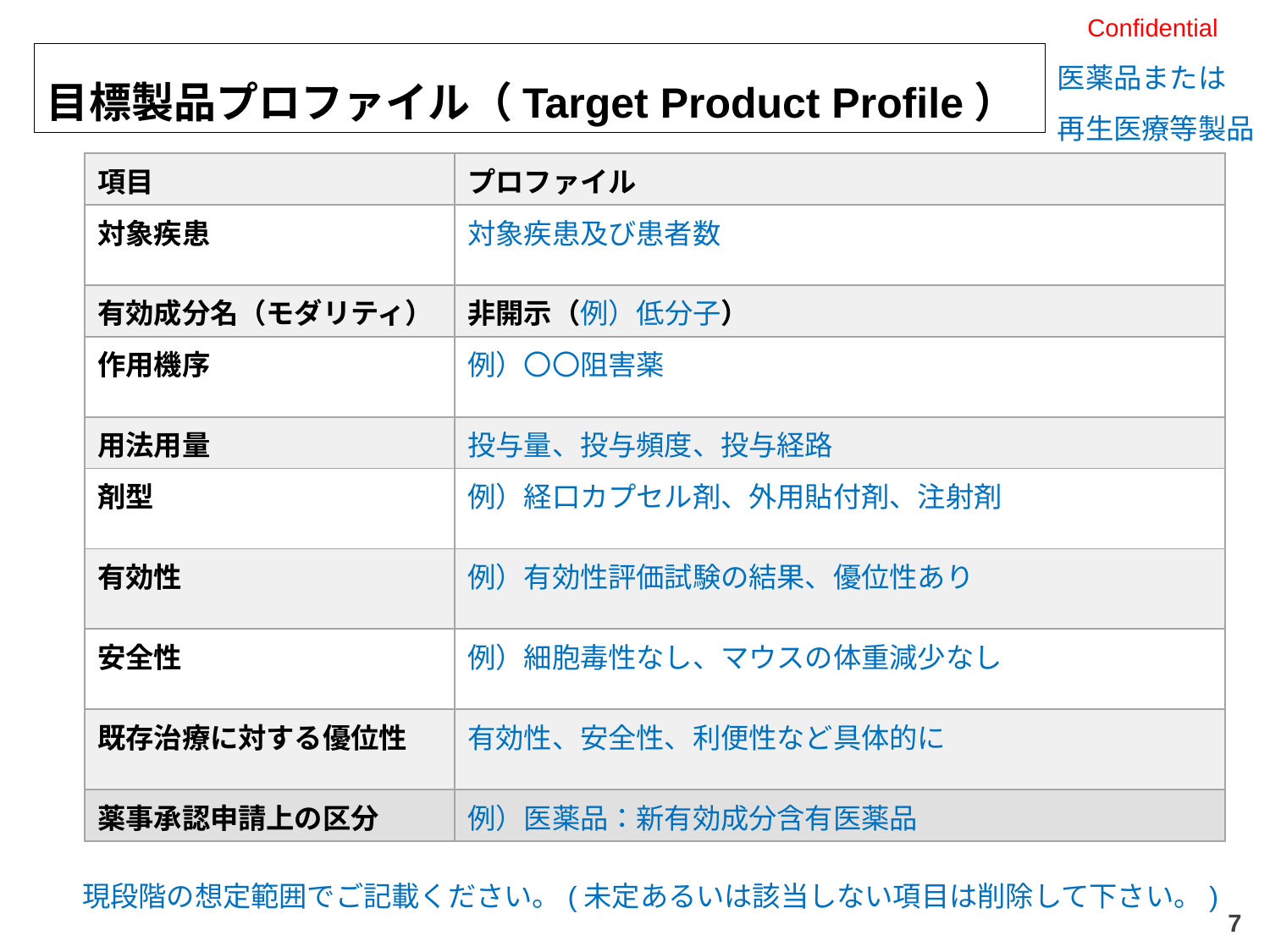

Confidential
医薬品または
再生医療等製品
目標製品プロファイル（Target Product Profile）
| 項目 | プロファイル |
| --- | --- |
| 対象疾患 | 対象疾患及び患者数 |
| 有効成分名（モダリティ） | 非開示（例）低分子） |
| 作用機序 | 例）〇〇阻害薬 |
| 用法用量 | 投与量、投与頻度、投与経路 |
| 剤型 | 例）経口カプセル剤、外用貼付剤、注射剤 |
| 有効性 | 例）有効性評価試験の結果、優位性あり |
| 安全性 | 例）細胞毒性なし、マウスの体重減少なし |
| 既存治療に対する優位性 | 有効性、安全性、利便性など具体的に |
| 薬事承認申請上の区分 | 例）医薬品：新有効成分含有医薬品 |
現段階の想定範囲でご記載ください。(未定あるいは該当しない項目は削除して下さい。)
7